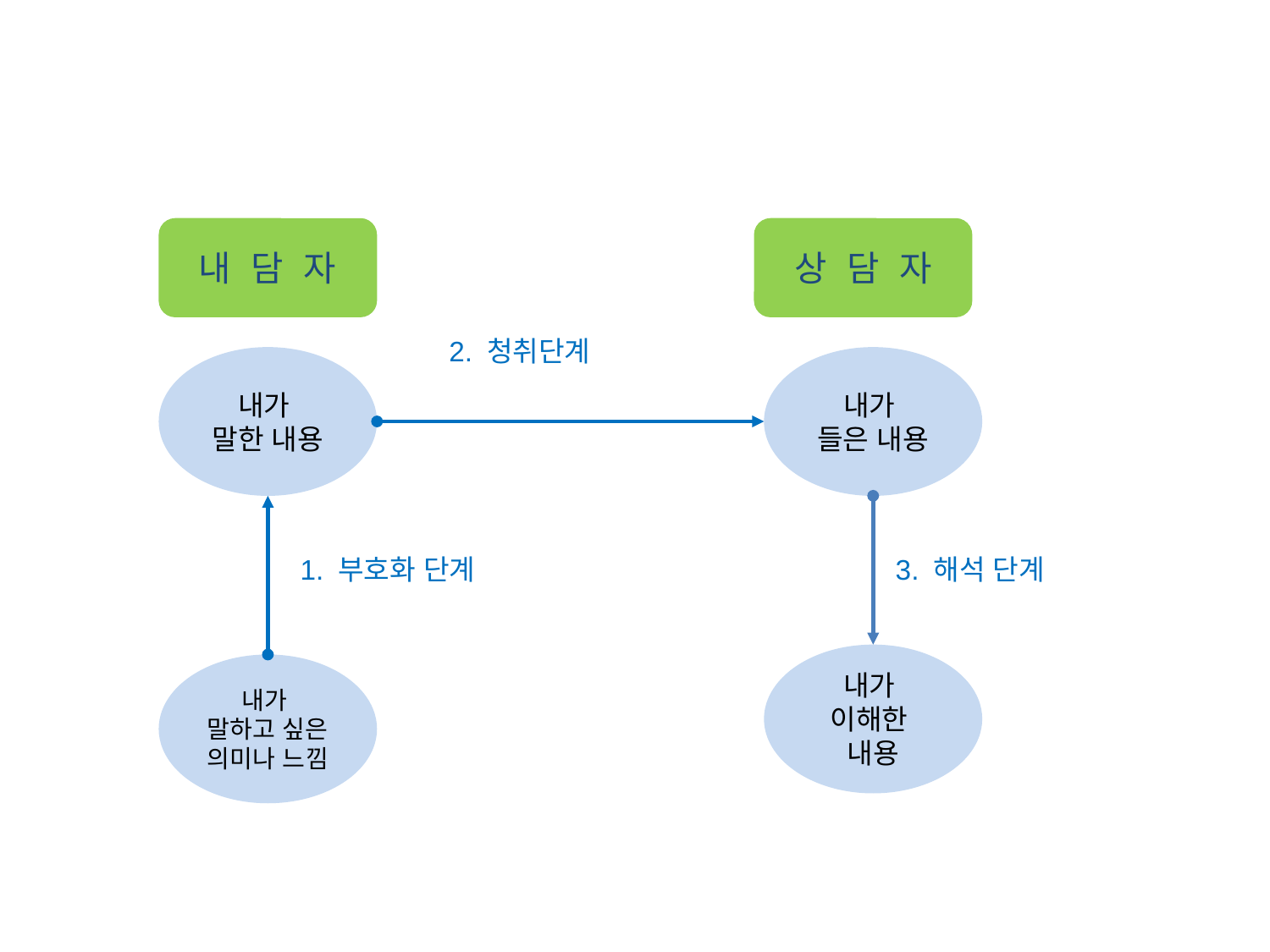

#
내  담  자
상  담  자
2. 청취단계
내가
말한 내용
내가
들은 내용
1. 부호화 단계
3. 해석 단계
내가
이해한
내용
내가
말하고 싶은 의미나 느낌